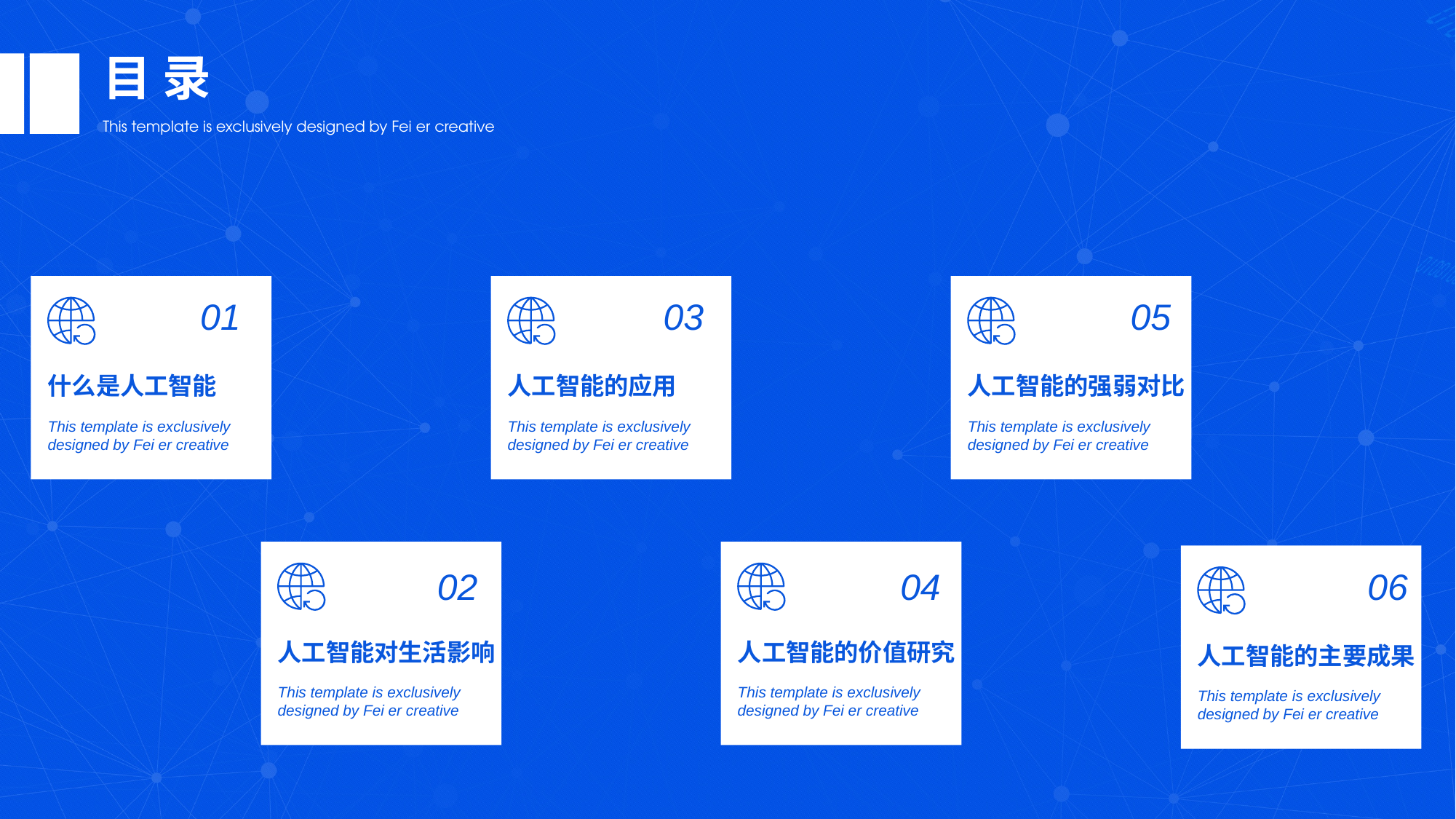

目 录
This template is exclusively designed by Fei er creative

什么是人工智能
This template is exclusively designed by Fei er creative
01

人工智能的应用
This template is exclusively designed by Fei er creative
03

人工智能的强弱对比
This template is exclusively designed by Fei er creative
05

人工智能对生活影响
This template is exclusively designed by Fei er creative
02

人工智能的价值研究
This template is exclusively designed by Fei er creative
04

人工智能的主要成果
This template is exclusively designed by Fei er creative
06